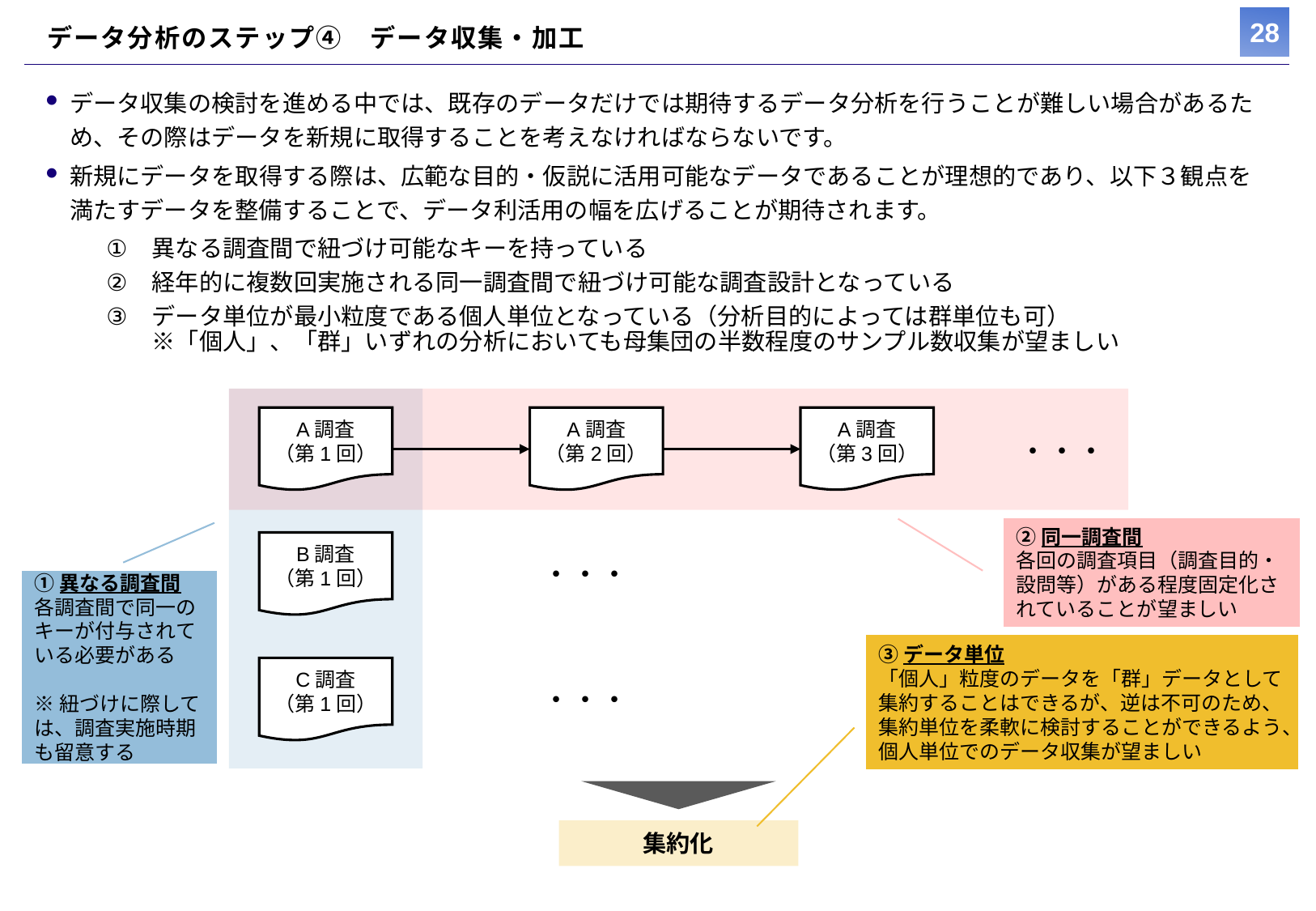

# データ分析のステップ④　データ収集・加工
データ収集の検討を進める中では、既存のデータだけでは期待するデータ分析を行うことが難しい場合があるため、その際はデータを新規に取得することを考えなければならないです。
新規にデータを取得する際は、広範な目的・仮説に活用可能なデータであることが理想的であり、以下３観点を満たすデータを整備することで、データ利活用の幅を広げることが期待されます。
異なる調査間で紐づけ可能なキーを持っている
経年的に複数回実施される同一調査間で紐づけ可能な調査設計となっている
データ単位が最小粒度である個人単位となっている（分析目的によっては群単位も可）
※「個人」、「群」いずれの分析においても母集団の半数程度のサンプル数収集が望ましい

A調査
（第1回）
A調査
（第2回）
A調査
（第3回）
・・・
②同一調査間
各回の調査項目（調査目的・設問等）がある程度固定化されていることが望ましい
B調査
（第1回）
・・・
①異なる調査間
各調査間で同一のキーが付与されている必要がある

※紐づけに際しては、調査実施時期も留意する
③データ単位
「個人」粒度のデータを「群」データとして集約することはできるが、逆は不可のため、集約単位を柔軟に検討することができるよう、個人単位でのデータ収集が望ましい
C調査
（第1回）
・・・

集約化